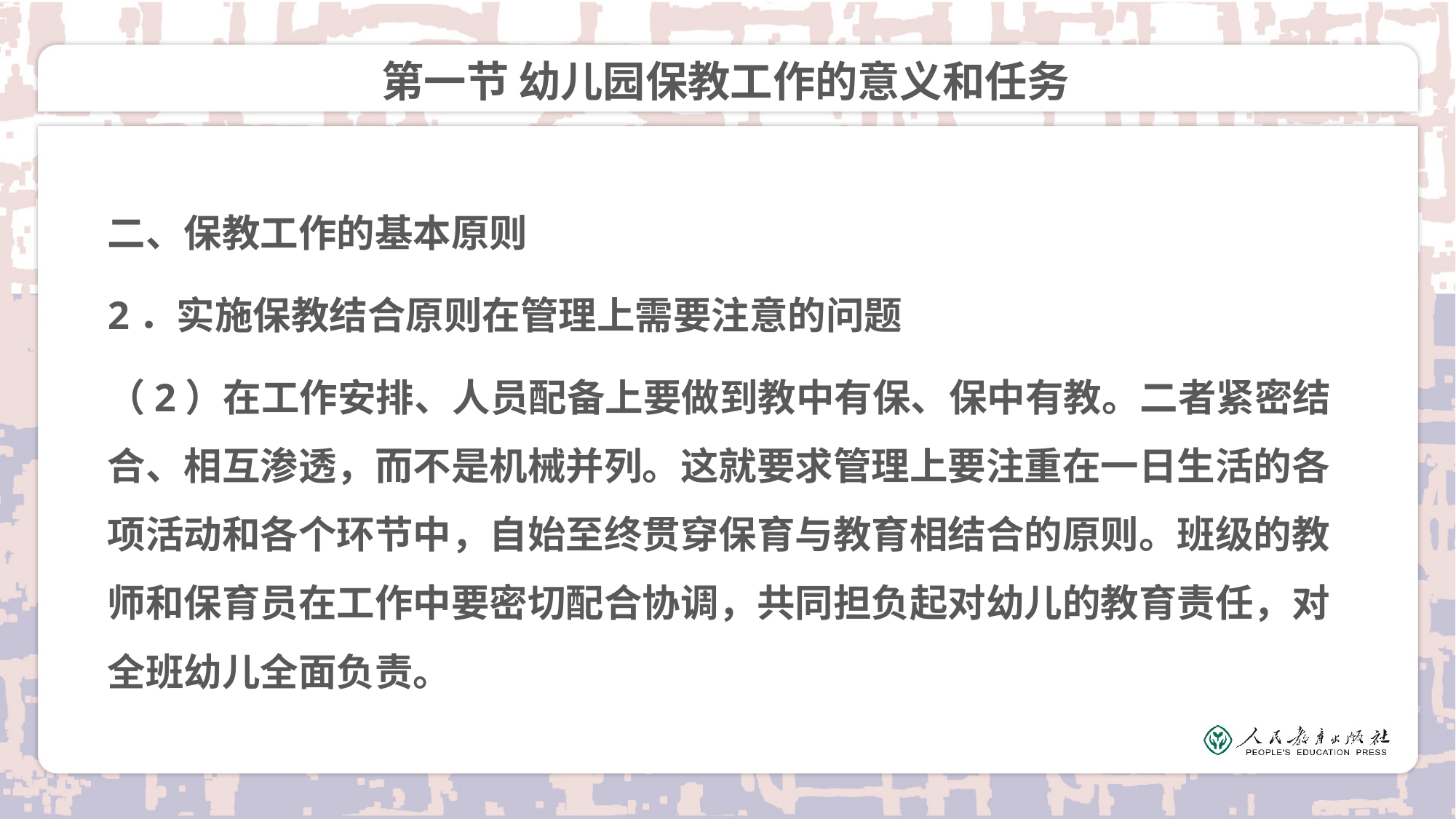

# 第一节 幼儿园保教工作的意义和任务
二、保教工作的基本原则
2．实施保教结合原则在管理上需要注意的问题
（2）在工作安排、人员配备上要做到教中有保、保中有教。二者紧密结合、相互渗透，而不是机械并列。这就要求管理上要注重在一日生活的各项活动和各个环节中，自始至终贯穿保育与教育相结合的原则。班级的教师和保育员在工作中要密切配合协调，共同担负起对幼儿的教育责任，对全班幼儿全面负责。